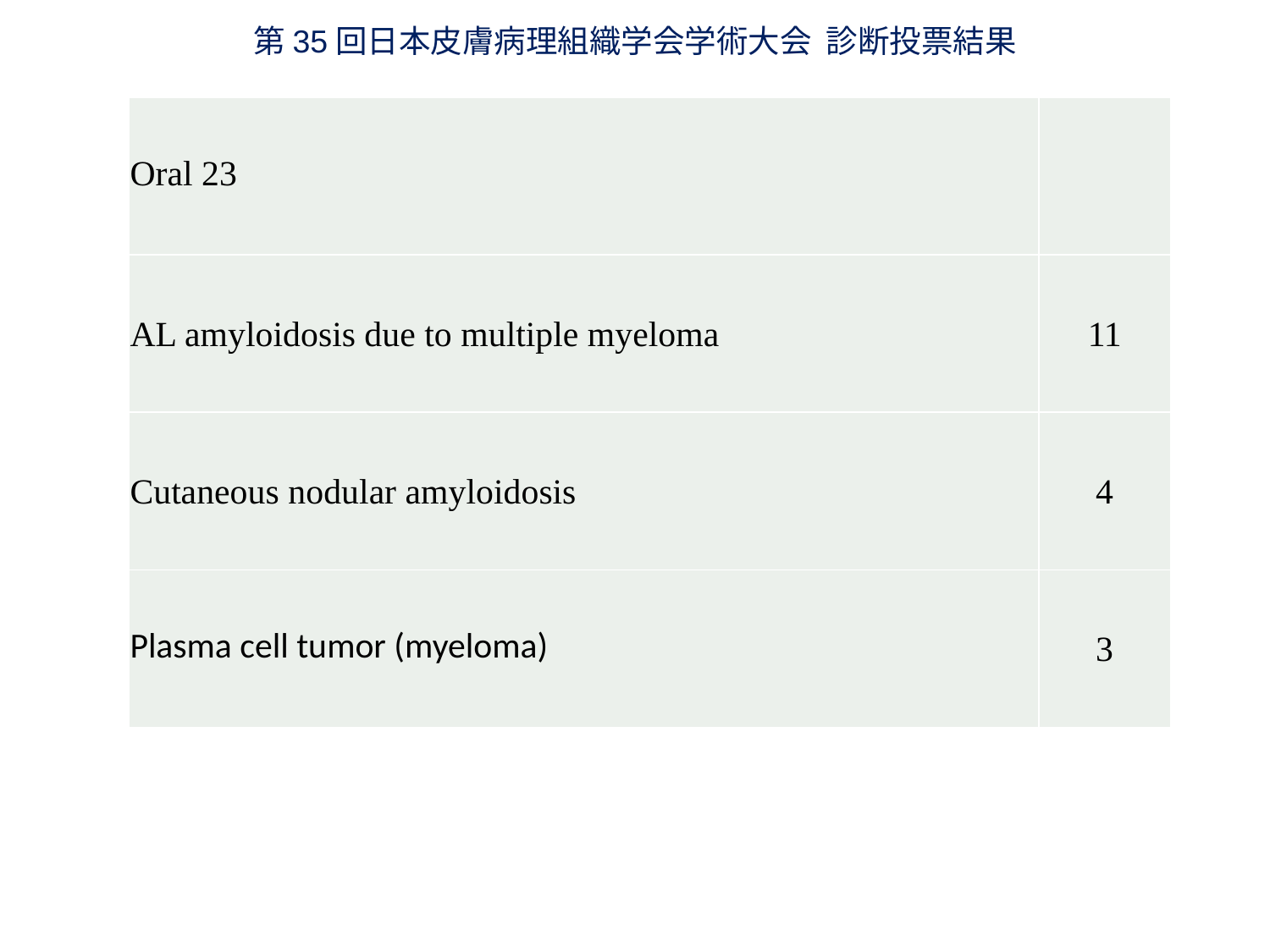

第35回日本皮膚病理組織学会学術大会  診断投票結果
| Oral 23 |  |
| --- | --- |
| AL amyloidosis due to multiple myeloma | 11 |
| Cutaneous nodular amyloidosis | 4 |
| Plasma cell tumor (myeloma) | 3 |